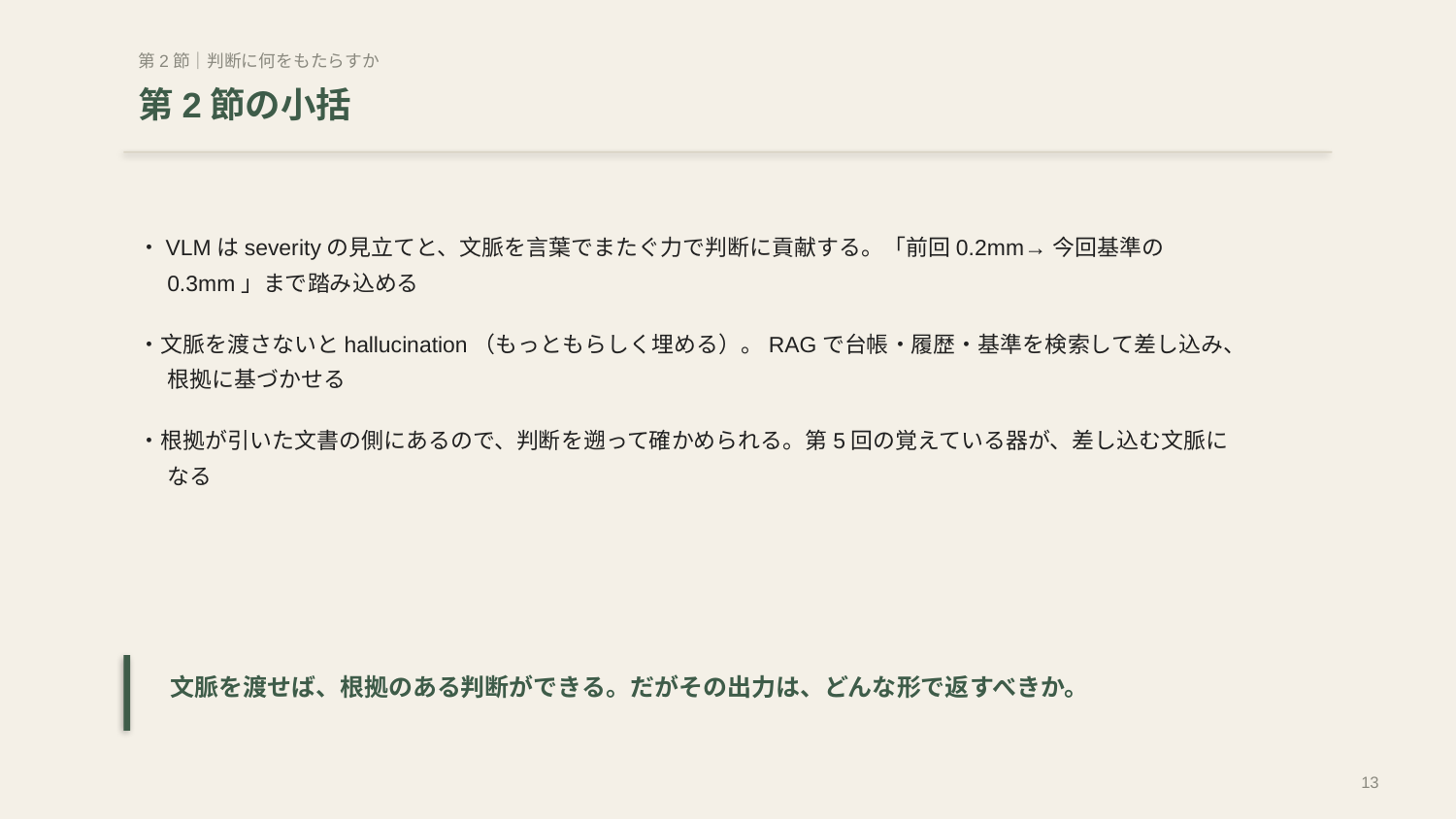

第2節｜判断に何をもたらすか
第2節の小括

・VLMはseverityの見立てと、文脈を言葉でまたぐ力で判断に貢献する。「前回0.2mm→今回基準の0.3mm」まで踏み込める
・文脈を渡さないとhallucination（もっともらしく埋める）。RAGで台帳・履歴・基準を検索して差し込み、根拠に基づかせる
・根拠が引いた文書の側にあるので、判断を遡って確かめられる。第5回の覚えている器が、差し込む文脈になる

文脈を渡せば、根拠のある判断ができる。だがその出力は、どんな形で返すべきか。
13